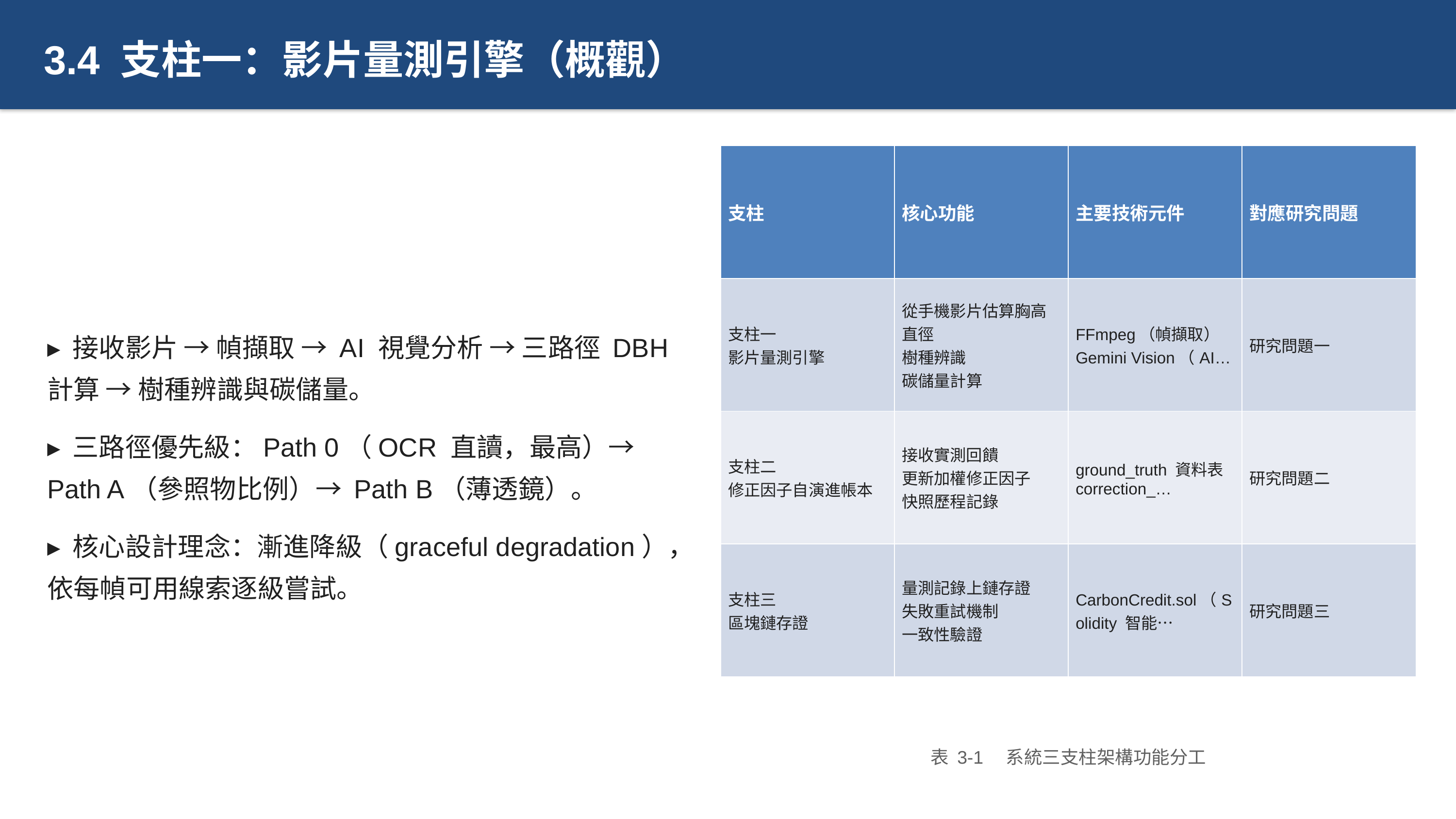

3.4 支柱一：影片量測引擎（概觀）
▸ 接收影片 → 幀擷取 → AI 視覺分析 → 三路徑 DBH 計算 → 樹種辨識與碳儲量。
▸ 三路徑優先級：Path 0（OCR 直讀，最高）→ Path A（參照物比例）→ Path B（薄透鏡）。
▸ 核心設計理念：漸進降級（graceful degradation），依每幀可用線索逐級嘗試。
| 支柱 | 核心功能 | 主要技術元件 | 對應研究問題 |
| --- | --- | --- | --- |
| 支柱一 影片量測引擎 | 從手機影片估算胸高直徑 樹種辨識 碳儲量計算 | FFmpeg（幀擷取） Gemini Vision（AI… | 研究問題一 |
| 支柱二 修正因子自演進帳本 | 接收實測回饋 更新加權修正因子 快照歷程記錄 | ground\_truth 資料表 correction\_… | 研究問題二 |
| 支柱三 區塊鏈存證 | 量測記錄上鏈存證 失敗重試機制 一致性驗證 | CarbonCredit.sol（Solidity 智能… | 研究問題三 |
表 3-1　系統三支柱架構功能分工